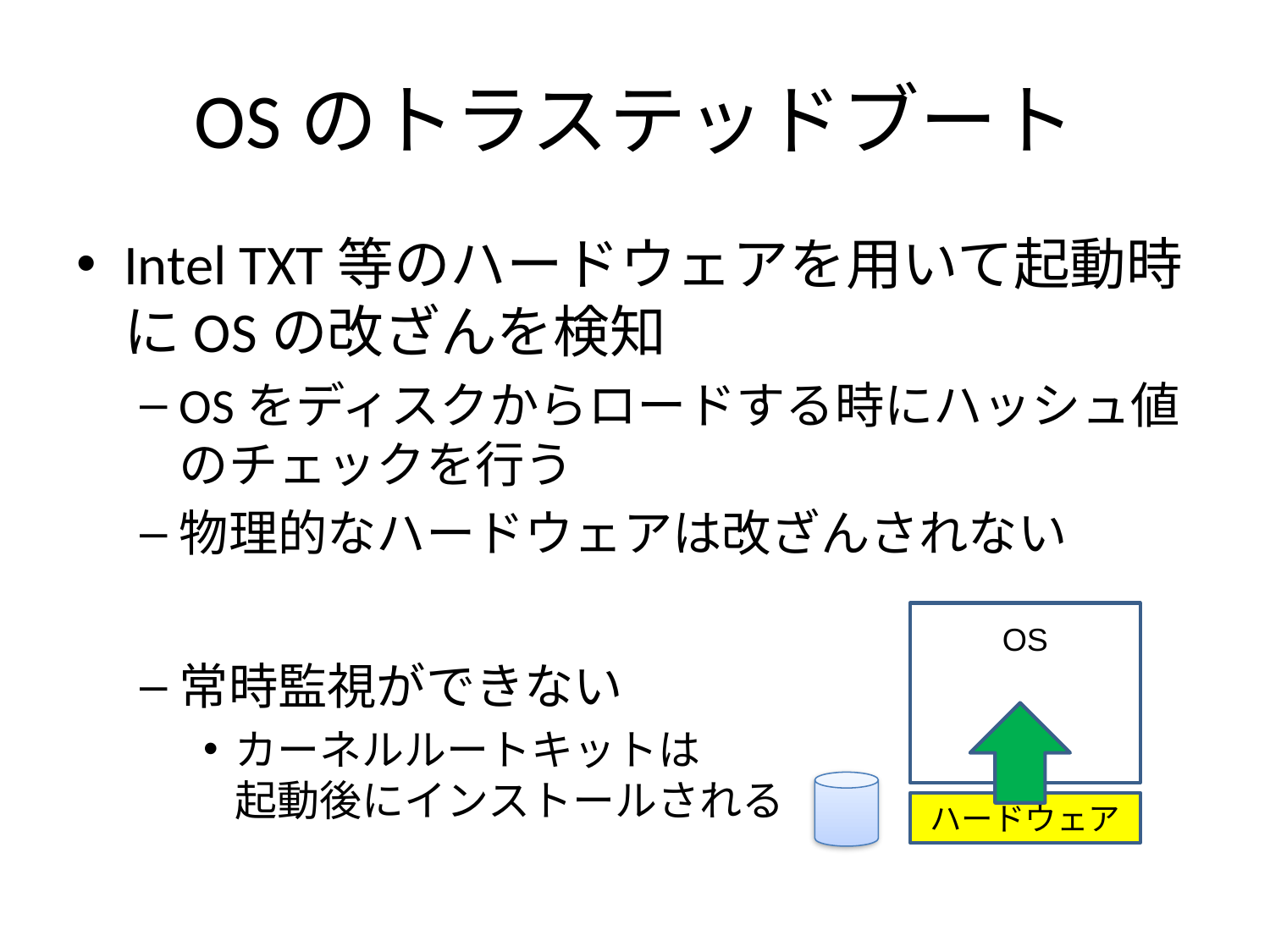

# OSのトラステッドブート
Intel TXT等のハードウェアを用いて起動時にOSの改ざんを検知
OSをディスクからロードする時にハッシュ値のチェックを行う
物理的なハードウェアは改ざんされない

常時監視ができない
カーネルルートキットは
起動後にインストールされる

OS

ハードウェア